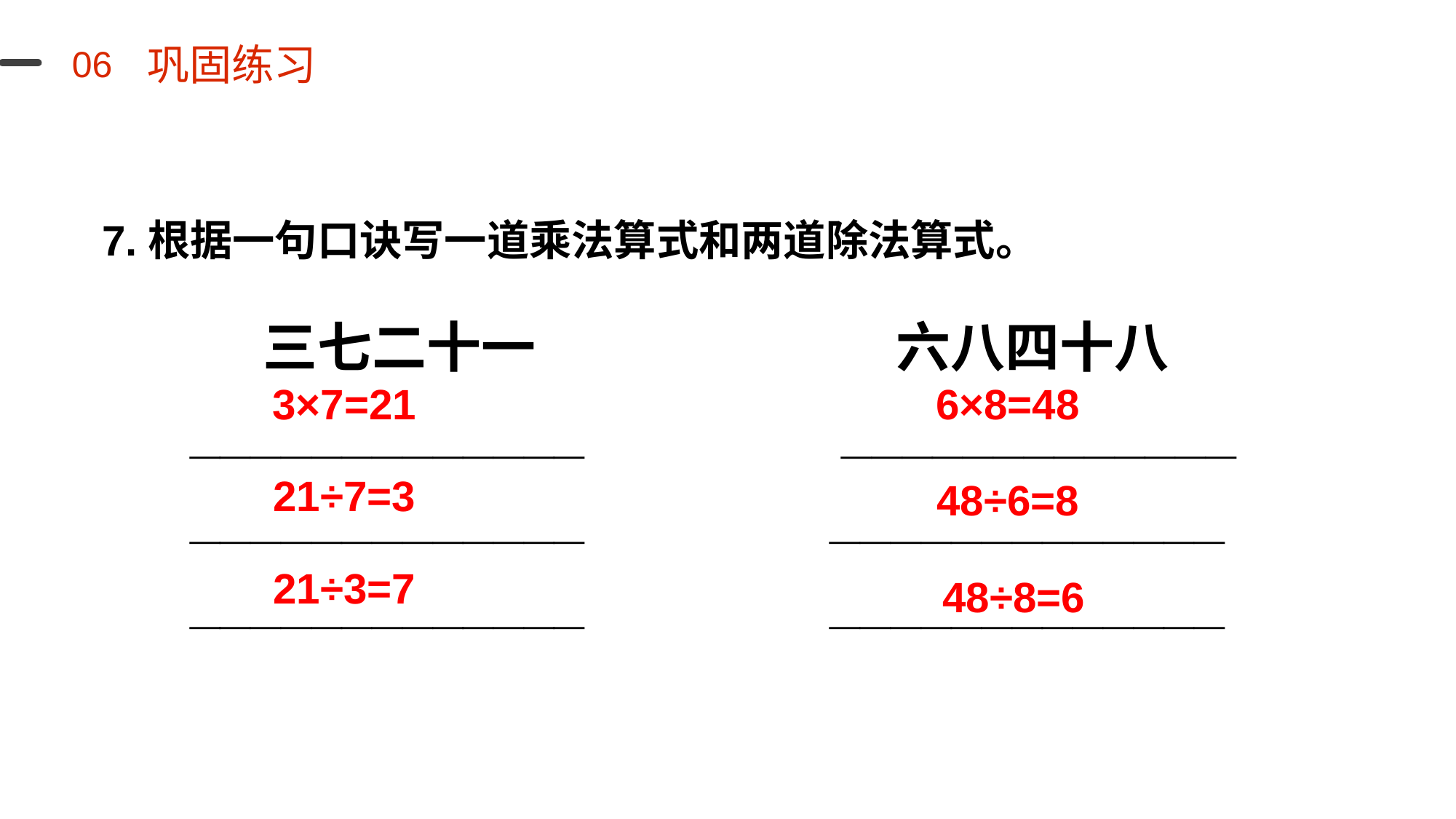

巩固练习
06
7.根据一句口诀写一道乘法算式和两道除法算式。
三七二十一
_____________
_____________
_____________
六八四十八_____________
_____________
_____________
3×7=21
6×8=48
21÷7=3
48÷6=8
21÷3=7
48÷8=6